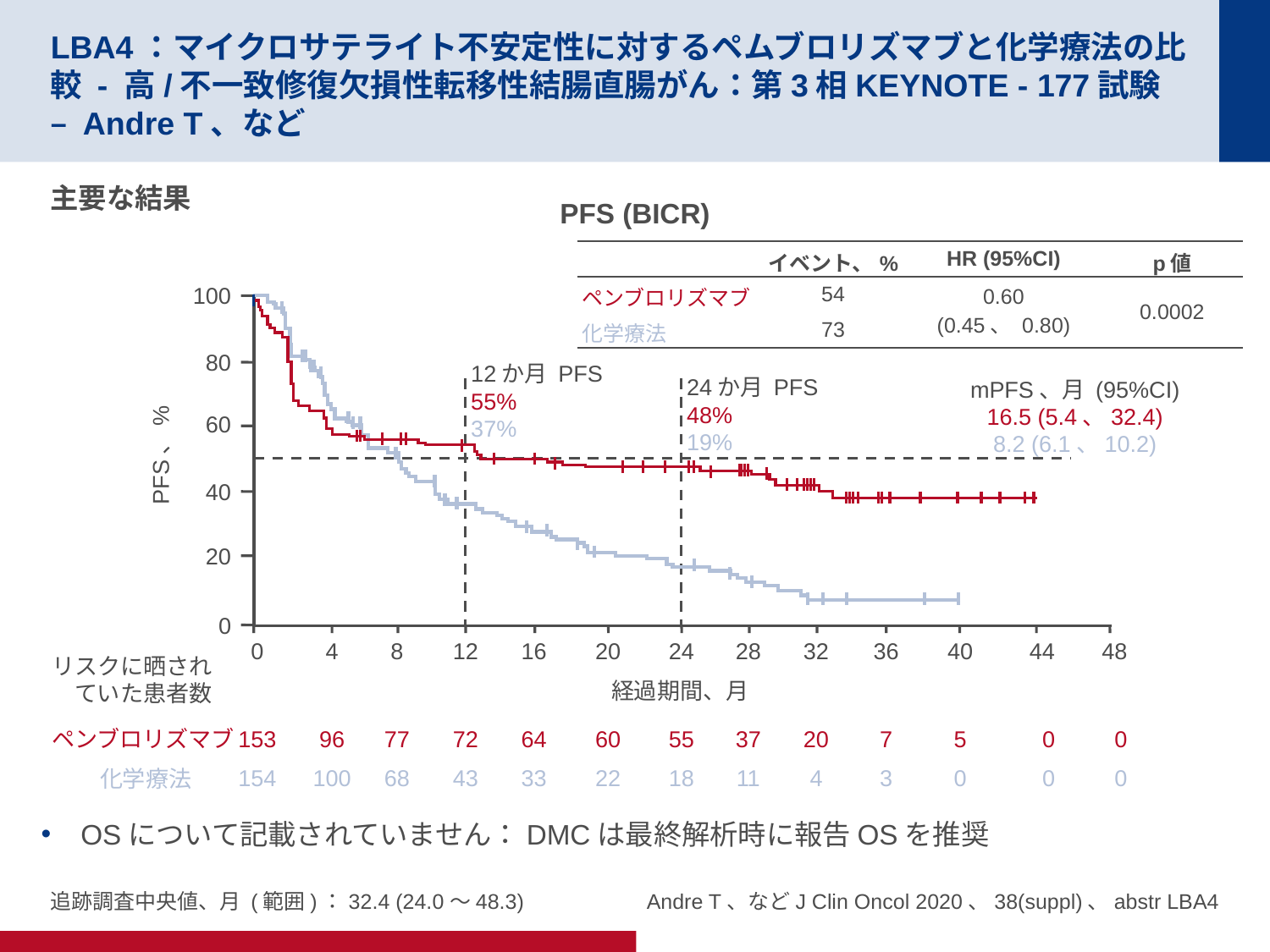

# LBA4：マイクロサテライト不安定性に対するペムブロリズマブと化学療法の比較 - 高/不一致修復欠損性転移性結腸直腸がん：第3相KEYNOTE - 177試験 – Andre T、など
主要な結果

PFS (BICR)
|  | イベント、% | HR (95%CI) | p値 |
| --- | --- | --- | --- |
| ペンブロリズマブ | 54 | 0.60 (0.45、 0.80) | 0.0002 |
| 化学療法 | 73 |  |  |
100

80
12か月 PFS
55%
37%

24か月 PFS
48%
19%
mPFS、月 (95%CI)
16.5 (5.4、32.4)
8.2 (6.1、10.2)
60

PFS、%
40

20

0

0
4
8
12
16
20
24
28
32
36
40
44
48
リスクに晒されていた患者数
経過期間、月
ペンブロリズマブ
153
96
77
72
64
60
55
37
20
7
5
0
0
化学療法
154
100
68
43
33
22
18
11
4
3
0
0
0
OSについて記載されていません：DMCは最終解析時に報告OSを推奨
追跡調査中央値、月 (範囲)：32.4 (24.0～48.3)
Andre T、などJ Clin Oncol 2020、38(suppl)、abstr LBA4